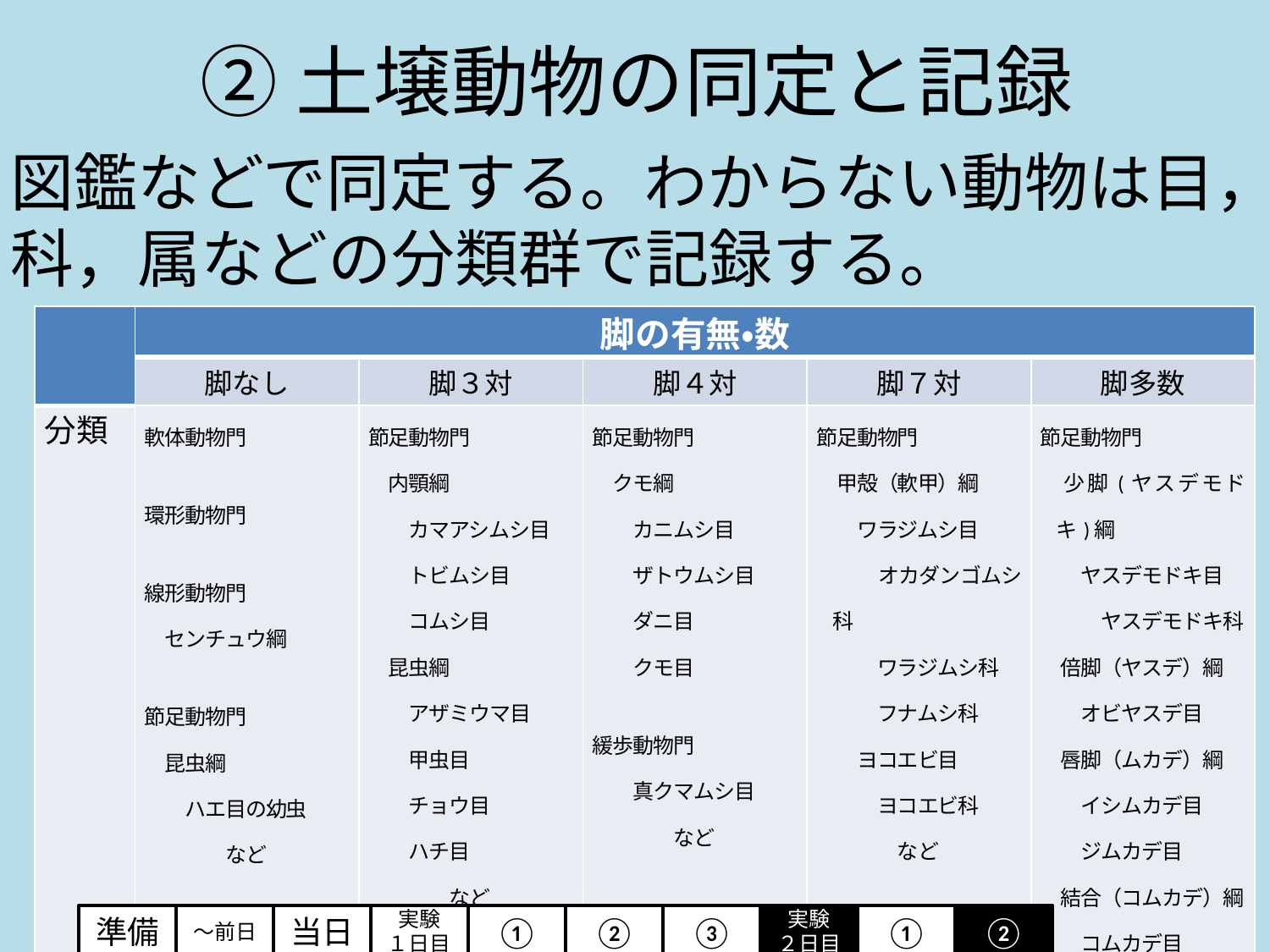

# ②土壌動物の同定と記録
図鑑などで同定する。わからない動物は目，科，属などの分類群で記録する。

|  | 脚の有無・数 |  |  |  |  |
| --- | --- | --- | --- | --- | --- |
|  | 脚なし | 脚３対 | 脚４対 | 脚７対 | 脚多数 |
| 分類 | 軟体動物門   環形動物門   線形動物門 　センチュウ綱   節足動物門 　昆虫綱 　　ハエ目の幼虫 　　　　など | 節足動物門 　内顎綱 　　カマアシムシ目 　　トビムシ目 　　コムシ目 　昆虫綱 　　アザミウマ目 　　甲虫目 　　チョウ目 　　ハチ目 　　　　など | 節足動物門 　クモ綱 　　カニムシ目 　　ザトウムシ目 　　ダニ目 　　クモ目   緩歩動物門 　　真クマムシ目 　　　　など | 節足動物門 　甲殻（軟甲）綱 　　ワラジムシ目 　　　オカダンゴムシ科 　　　ワラジムシ科 　　　フナムシ科 　　ヨコエビ目 　　　ヨコエビ科 　　　　など | 節足動物門 　少脚(ヤスデモドキ)綱 　　ヤスデモドキ目 　　　ヤスデモドキ科 　倍脚（ヤスデ）綱 　　オビヤスデ目 　唇脚（ムカデ）綱 　　イシムカデ目 　　ジムカデ目 　結合（コムカデ）綱 　　コムカデ目 　　　ナミコムカデ科 　　　　など |
22
準備
～前日
当日
実験
１日目
①
②
③
実験
２日目
①
②